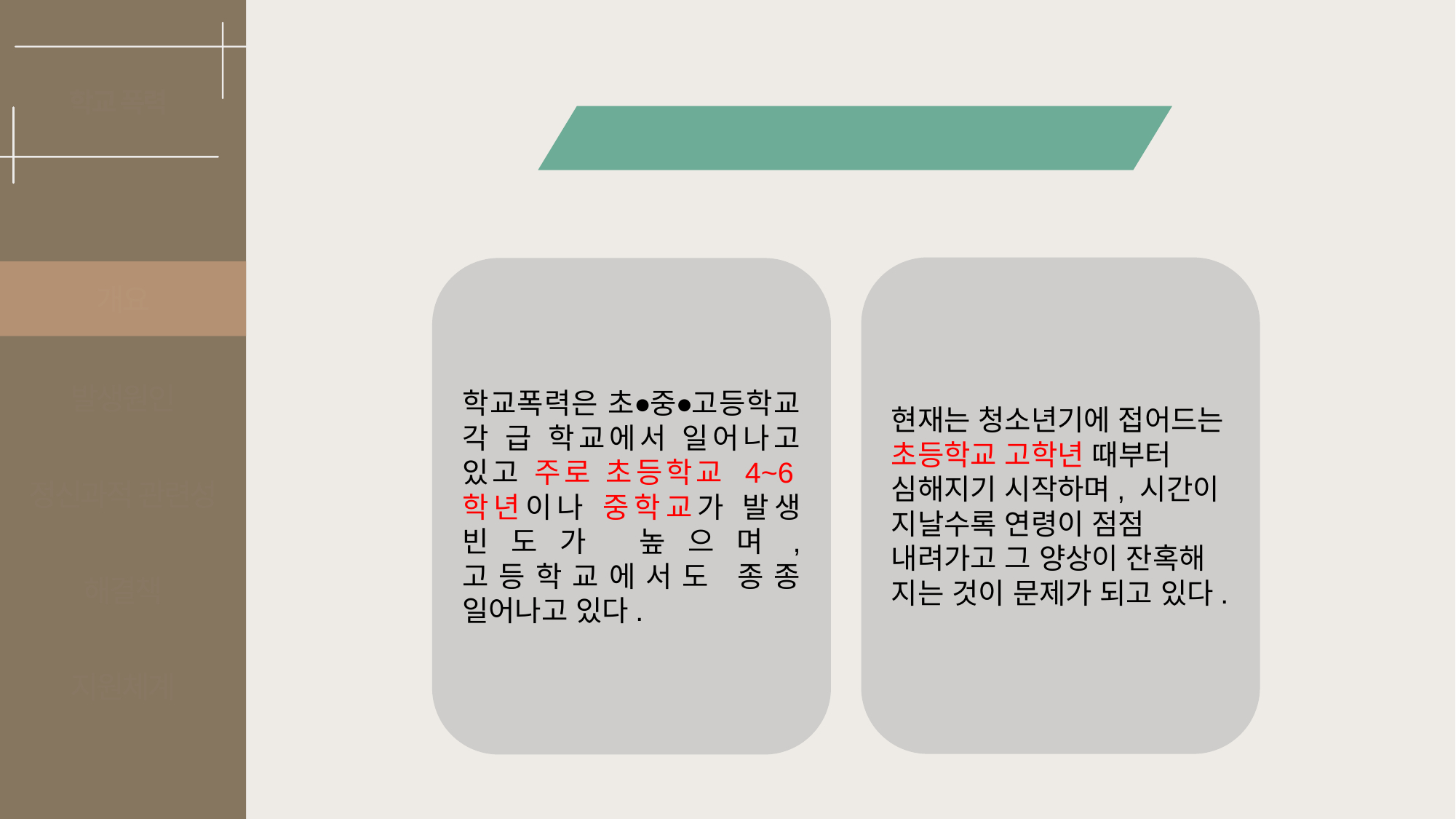

학교 폭력

학교폭력 발생

현재는 청소년기에 접어드는 초등학교 고학년 때부터 심해지기 시작하며, 시간이 지날수록 연령이 점점 내려가고 그 양상이 잔혹해 지는 것이 문제가 되고 있다.

학교폭력은 초⦁중⦁고등학교 각 급 학교에서 일어나고 있고 주로 초등학교 4~6학년이나 중학교가 발생 빈도가 높으며, 고등학교에서도 종종 일어나고 있다.

개요
발생원인
정신과적 관련성
해결책
지원체계